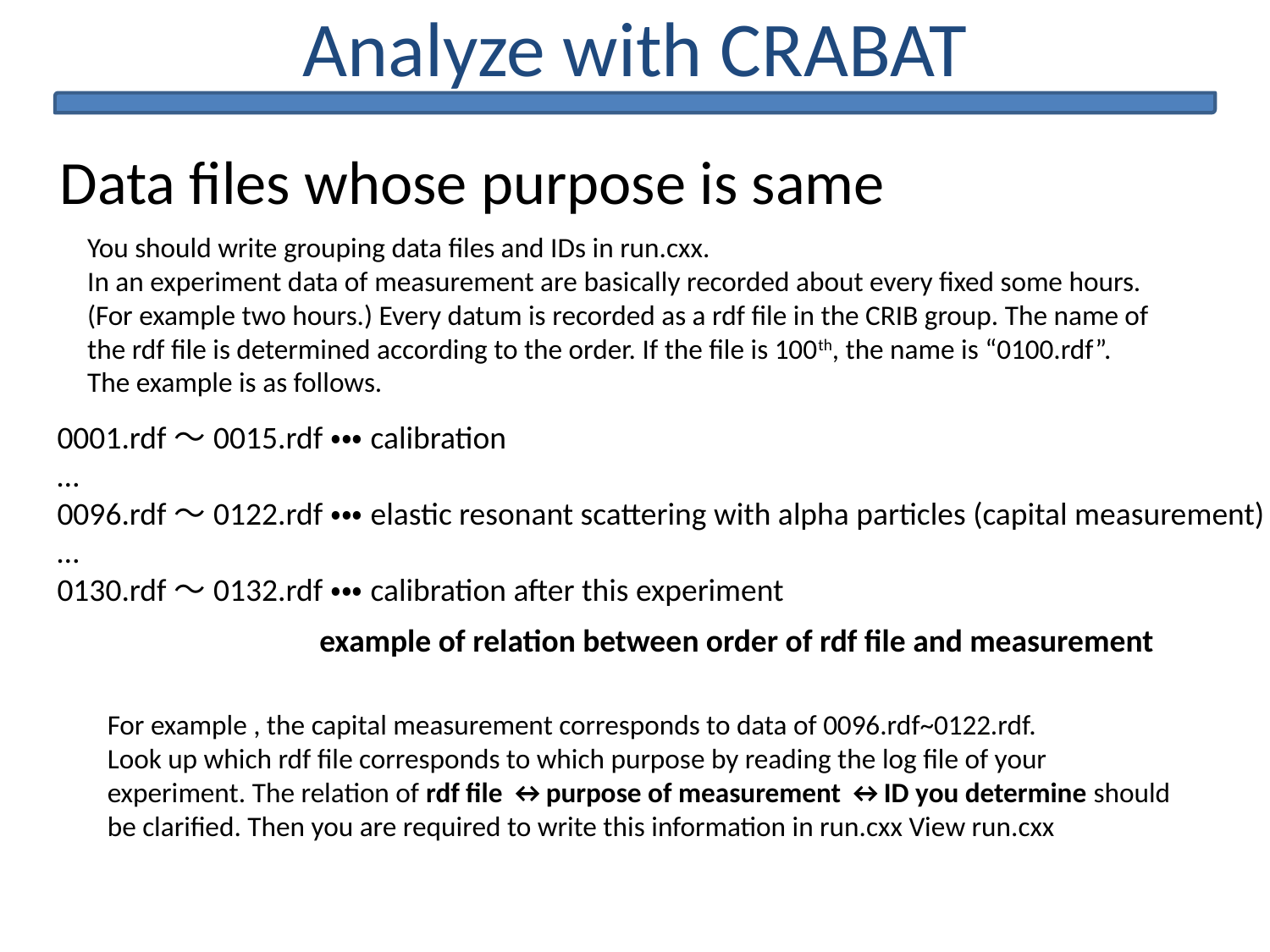

Analyze with CRABAT

Data files whose purpose is same
You should write grouping data files and IDs in run.cxx.
In an experiment data of measurement are basically recorded about every fixed some hours. (For example two hours.) Every datum is recorded as a rdf file in the CRIB group. The name of the rdf file is determined according to the order. If the file is 100th, the name is “0100.rdf”.
The example is as follows.
0001.rdf～0015.rdf・・・calibration
…
0096.rdf～0122.rdf・・・elastic resonant scattering with alpha particles (capital measurement)
…
0130.rdf～0132.rdf・・・calibration after this experiment
example of relation between order of rdf file and measurement
For example , the capital measurement corresponds to data of 0096.rdf~0122.rdf.
Look up which rdf file corresponds to which purpose by reading the log file of your experiment. The relation of rdf file ↔purpose of measurement ↔ID you determine should be clarified. Then you are required to write this information in run.cxx View run.cxx